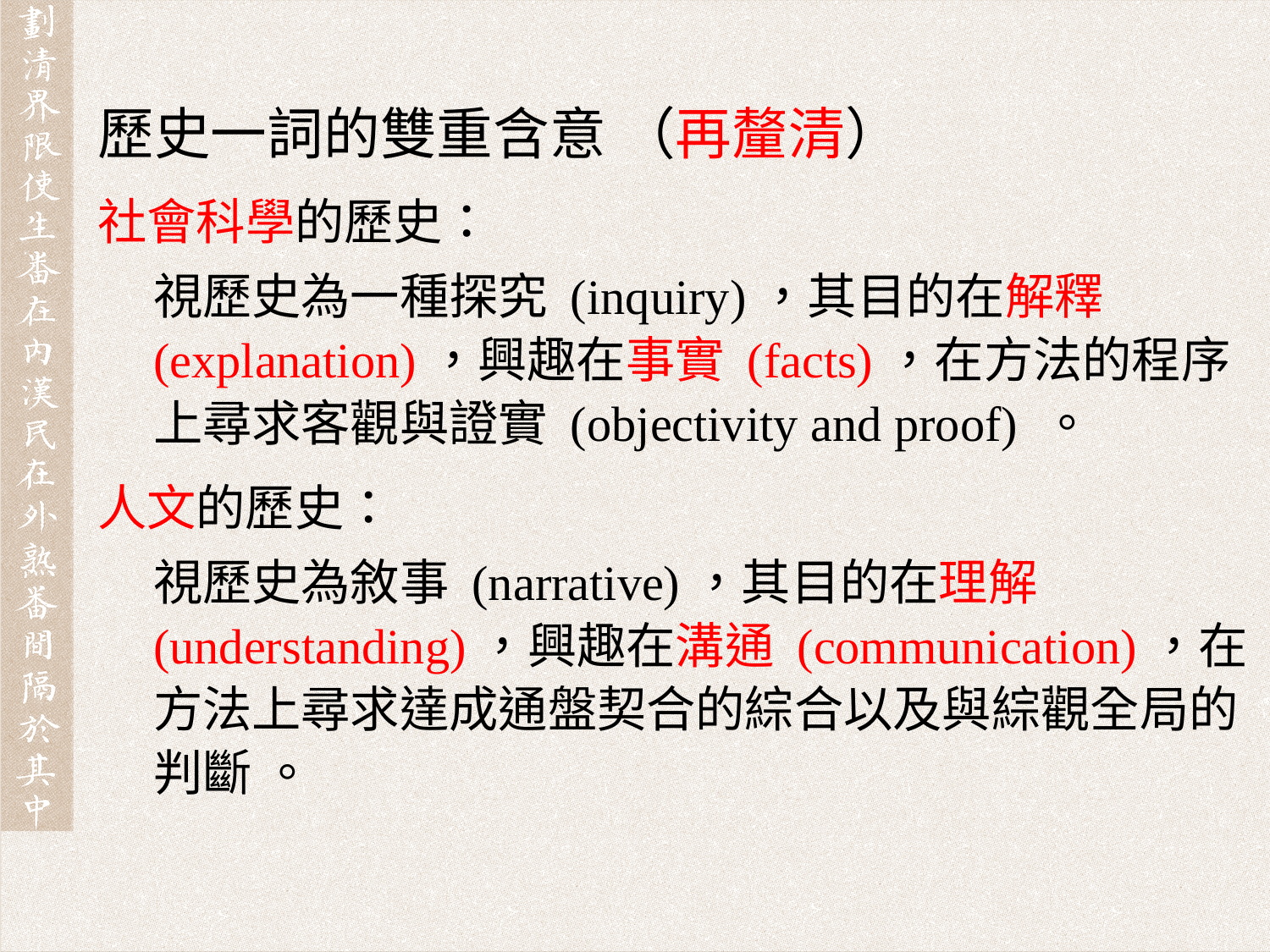

歷史一詞的雙重含意 （再釐清）
社會科學的歷史：
視歷史為一種探究 (inquiry)，其目的在解釋(explanation)，興趣在事實 (facts)，在方法的程序上尋求客觀與證實 (objectivity and proof) 。
人文的歷史：
視歷史為敘事 (narrative)，其目的在理解 (understanding)，興趣在溝通 (communication)，在方法上尋求達成通盤契合的綜合以及與綜觀全局的判斷 。